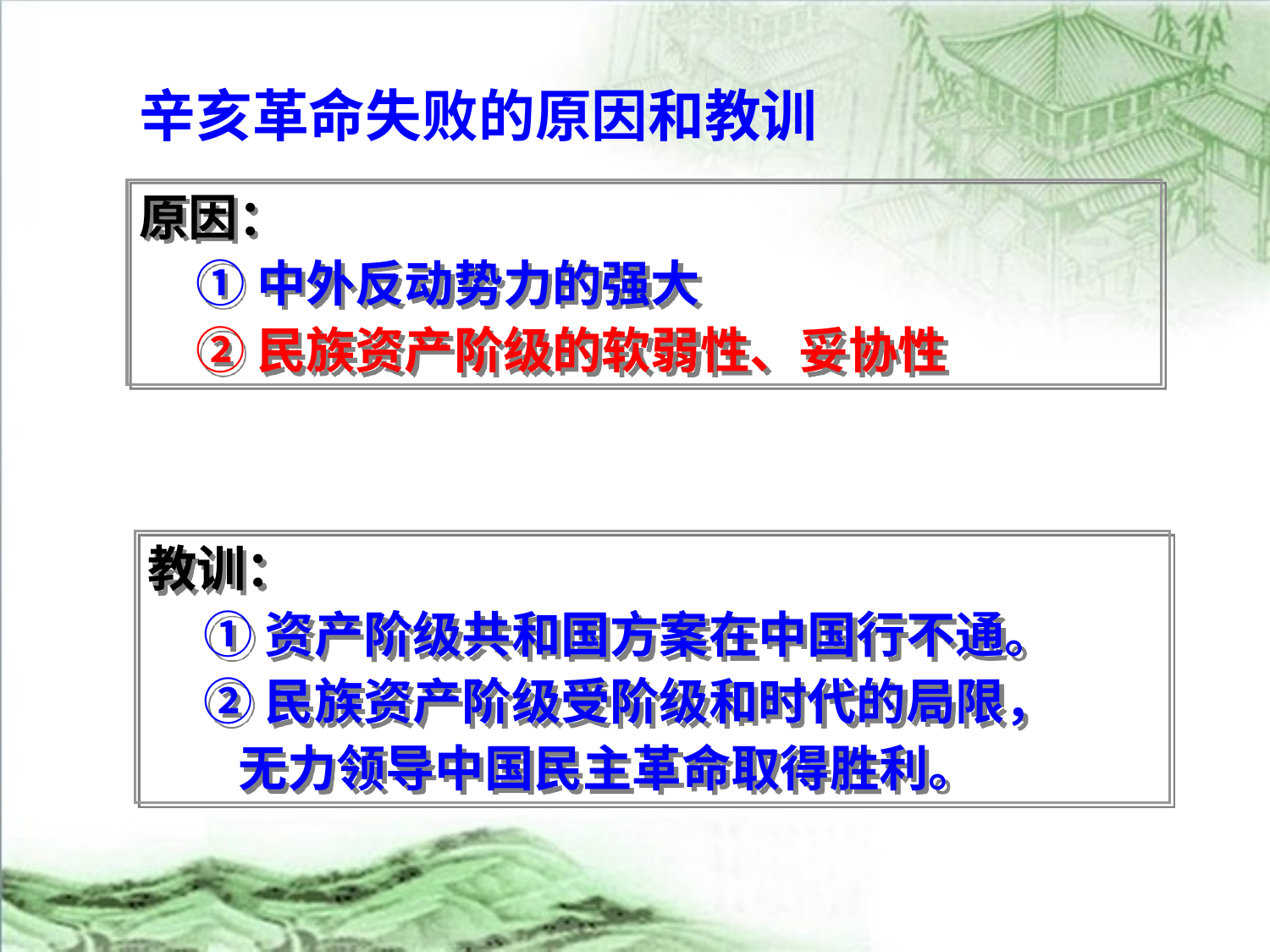

辛亥革命失败的原因和教训
原因：
     ①中外反动势力的强大
     ②民族资产阶级的软弱性、妥协性
教训：
     ①资产阶级共和国方案在中国行不通。
     ②民族资产阶级受阶级和时代的局限，
       无力领导中国民主革命取得胜利。